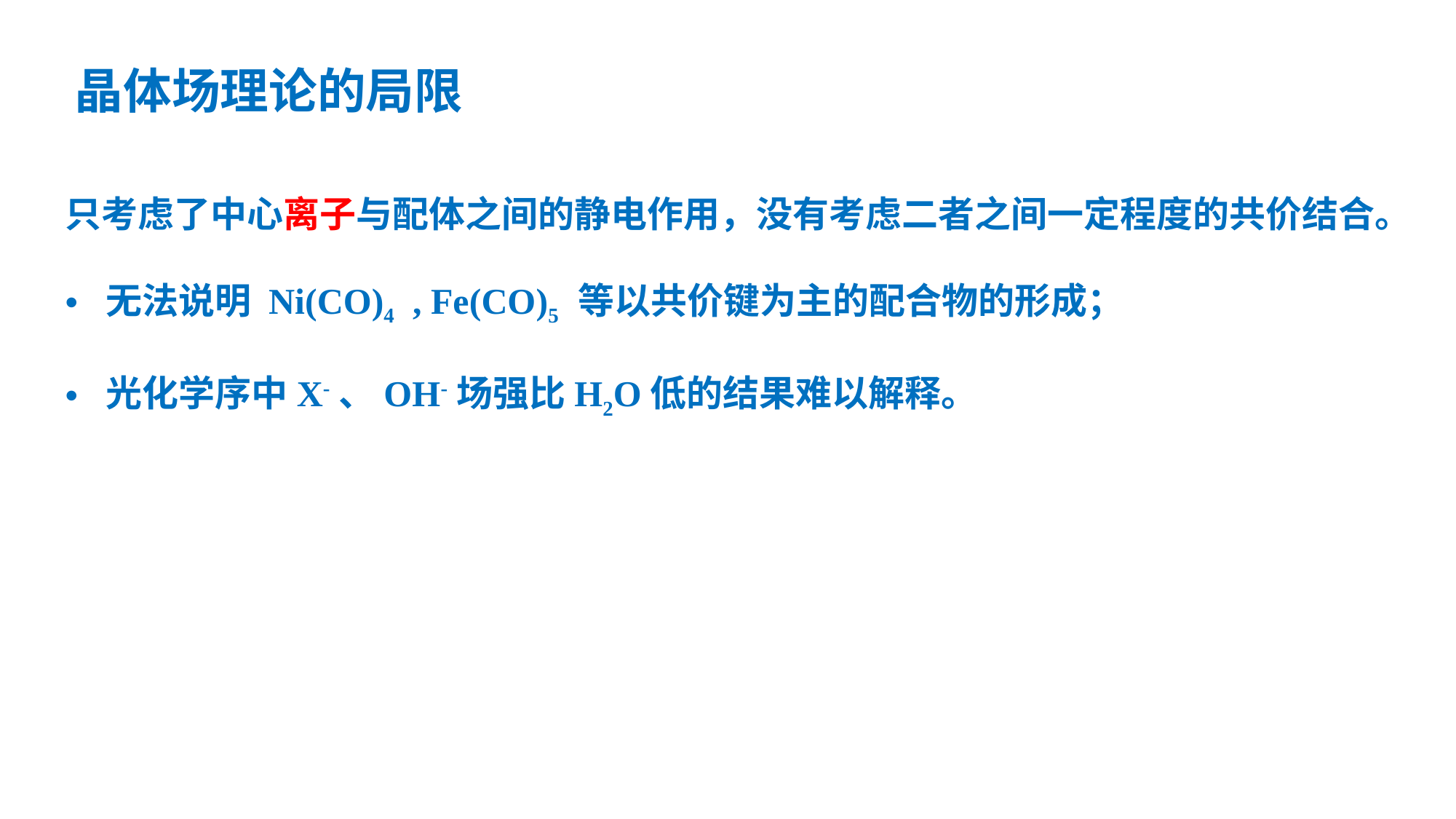

# 晶体场理论的局限
只考虑了中心离子与配体之间的静电作用，没有考虑二者之间一定程度的共价结合。
无法说明 Ni(CO)4  , Fe(CO)5  等以共价键为主的配合物的形成；
光化学序中X-、OH-场强比H2O低的结果难以解释。